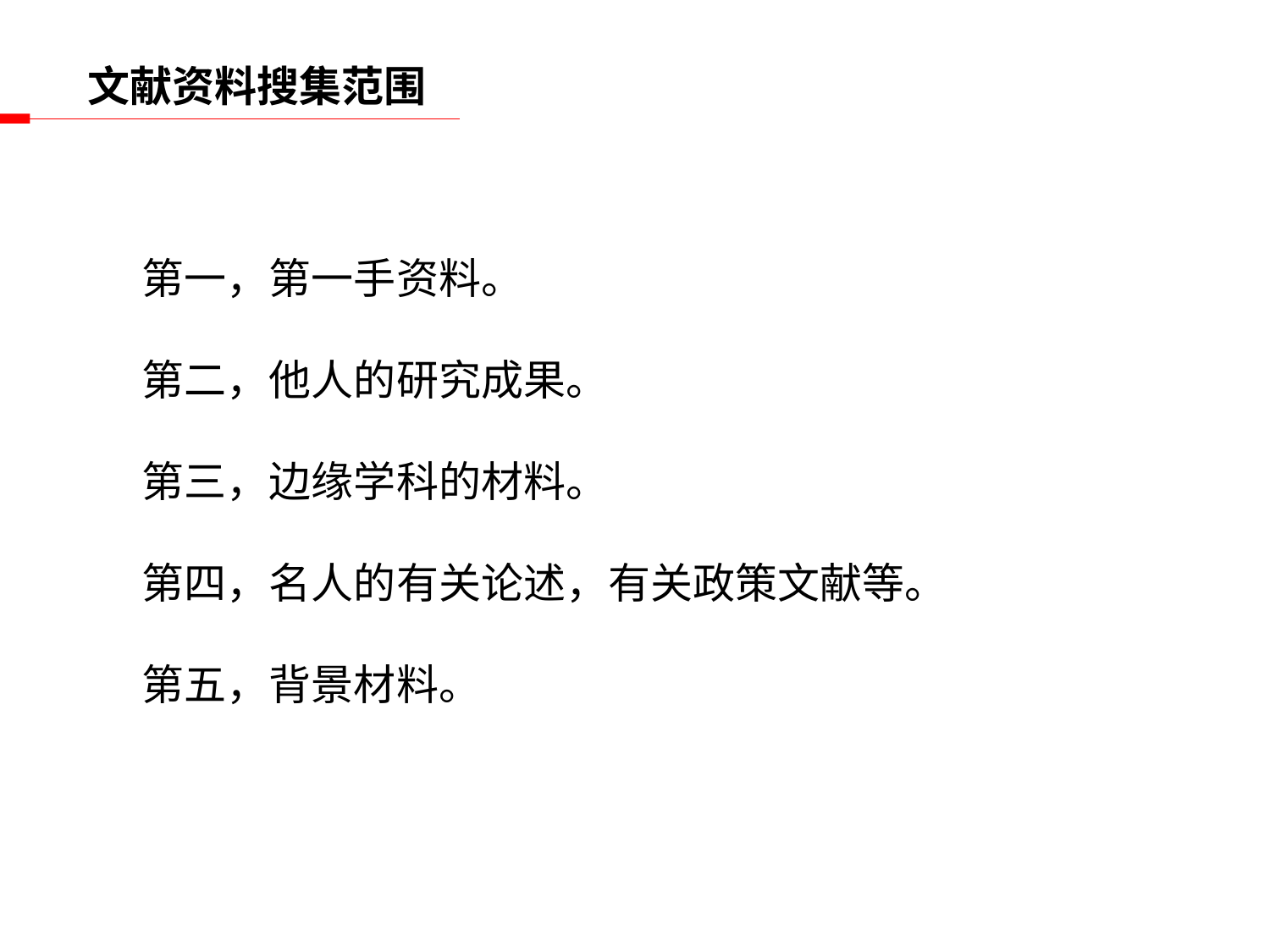

文献资料搜集范围

第一，第一手资料。
第二，他人的研究成果。
第三，边缘学科的材料。
第四，名人的有关论述，有关政策文献等。
第五，背景材料。